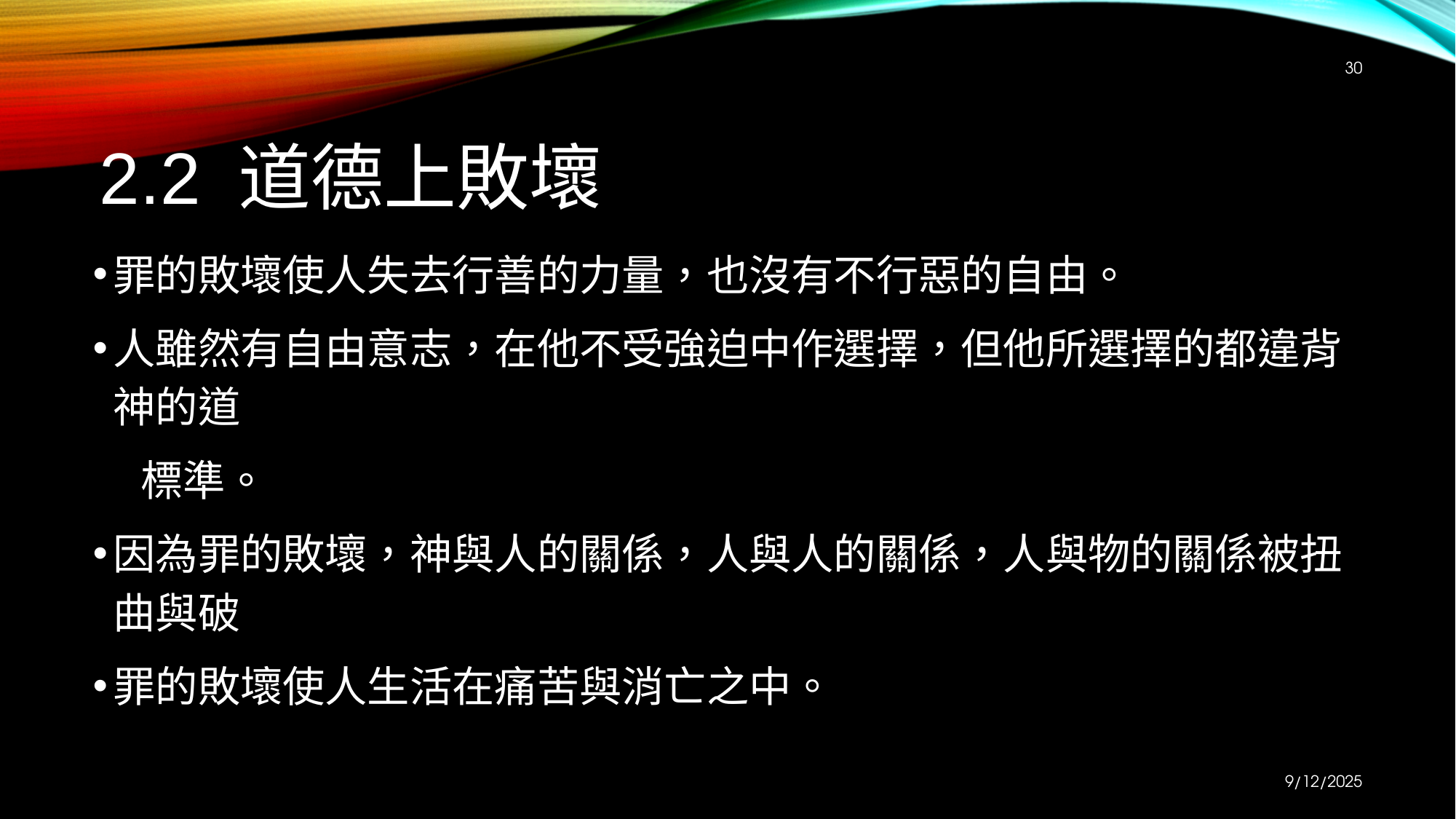

30
# 2.2 道德上敗壞
罪的敗壞使人失去行善的力量，也沒有不行惡的自由。
人雖然有自由意志，在他不受強迫中作選擇，但他所選擇的都違背神的道
    標準。
因為罪的敗壞，神與人的關係，人與人的關係，人與物的關係被扭曲與破
罪的敗壞使人生活在痛苦與消亡之中。
9/12/2025